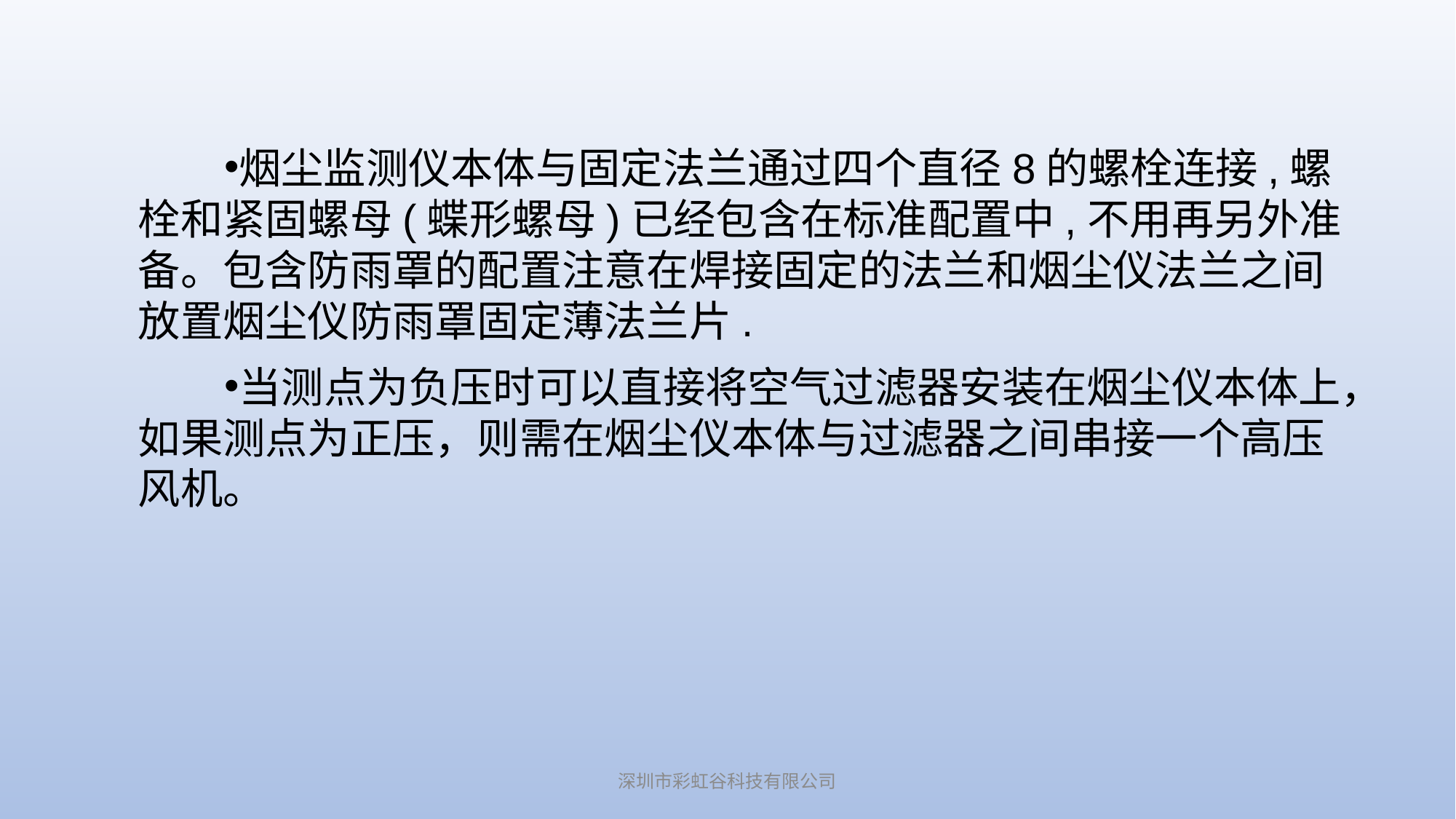

烟尘监测仪本体与固定法兰通过四个直径8的螺栓连接,螺栓和紧固螺母(蝶形螺母)已经包含在标准配置中,不用再另外准备。包含防雨罩的配置注意在焊接固定的法兰和烟尘仪法兰之间放置烟尘仪防雨罩固定薄法兰片.
当测点为负压时可以直接将空气过滤器安装在烟尘仪本体上，如果测点为正压，则需在烟尘仪本体与过滤器之间串接一个高压风机。

深圳市彩虹谷科技有限公司
19